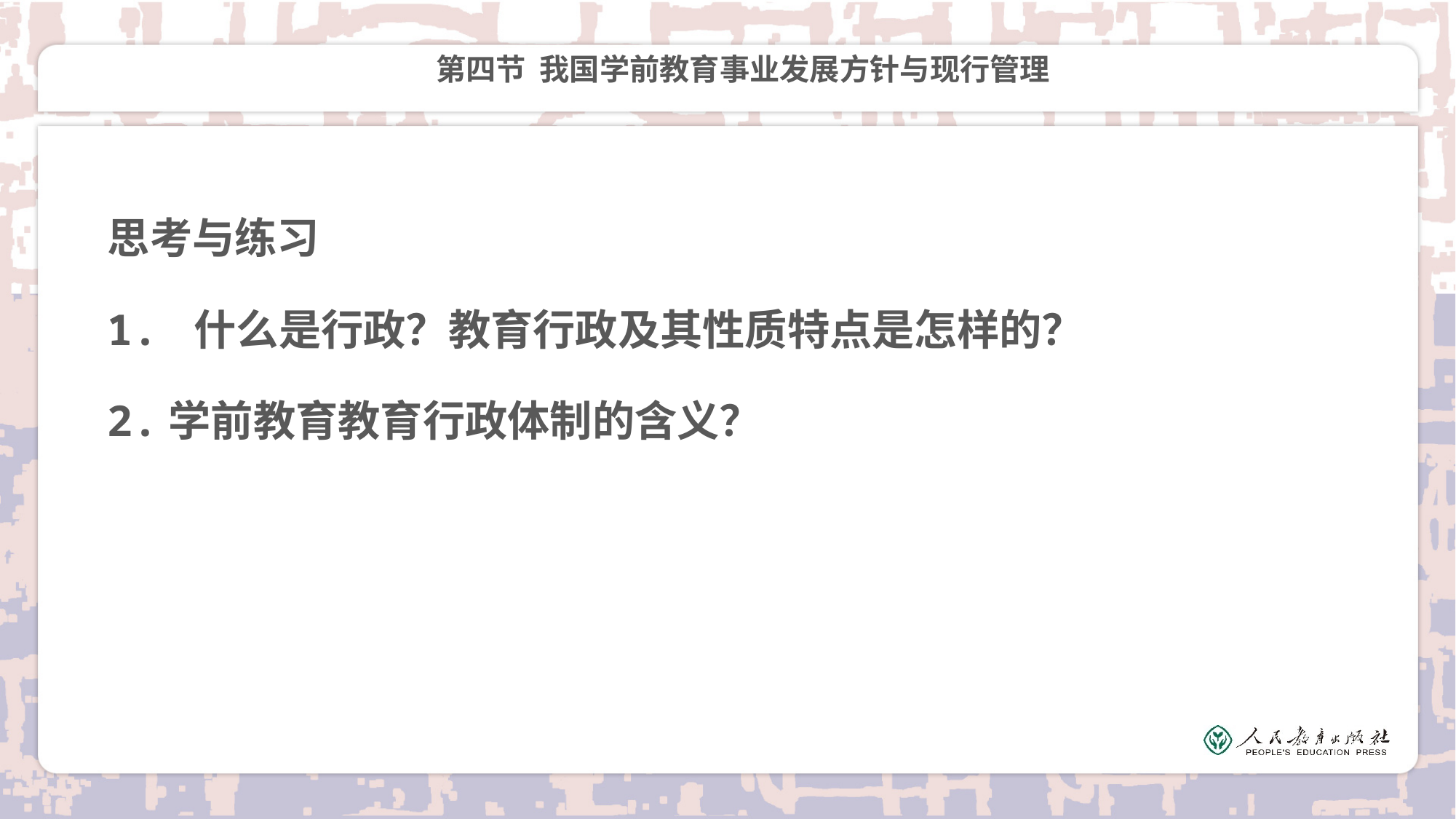

# 第四节  我国学前教育事业发展方针与现行管理
思考与练习
1. 什么是行政？教育行政及其性质特点是怎样的？
2.学前教育教育行政体制的含义？